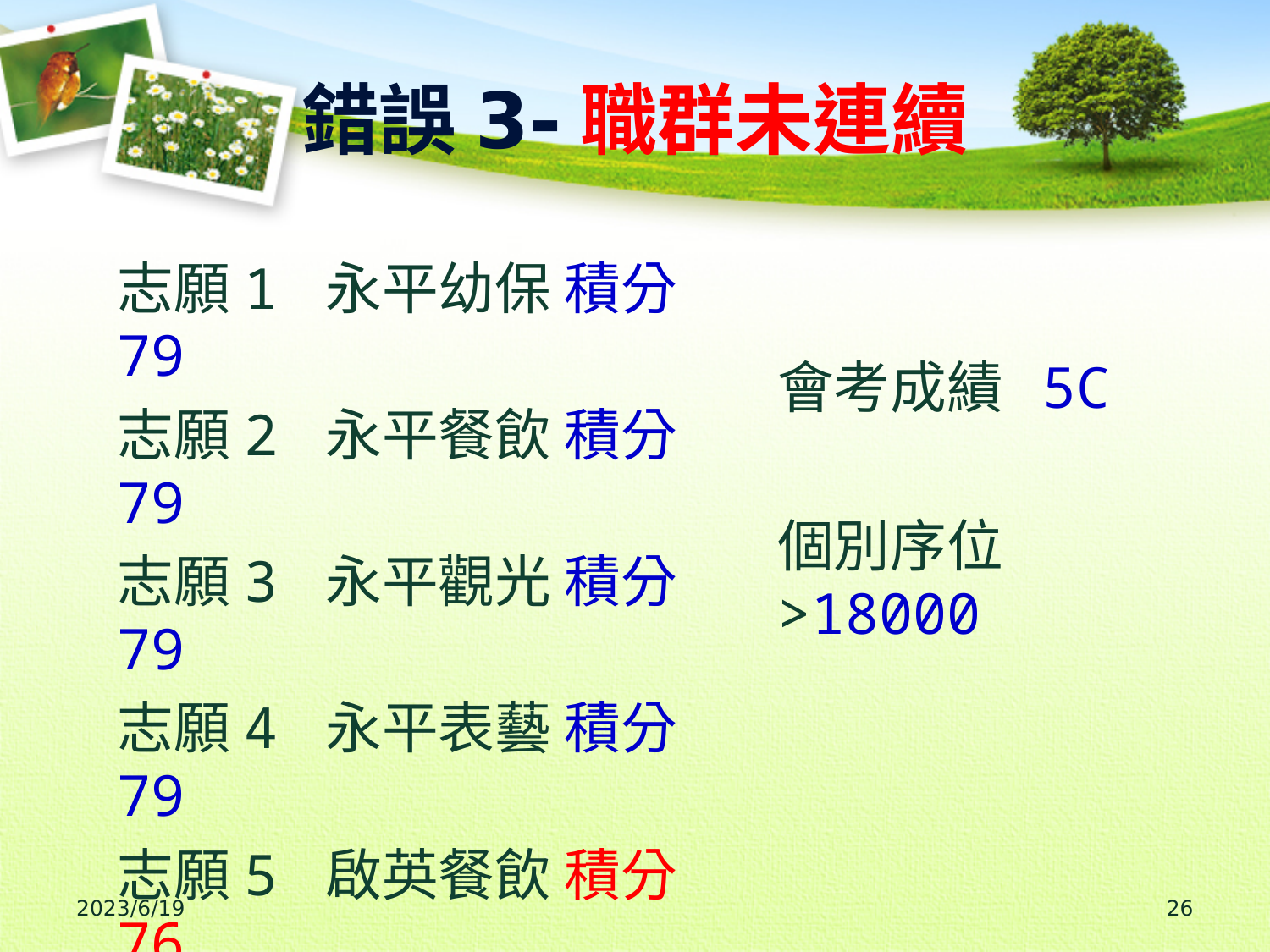

錯誤3-職群未連續
志願1 永平幼保 積分79
志願2 永平餐飲 積分79
志願3 永平觀光 積分79
志願4 永平表藝 積分79
志願5 啟英餐飲 積分76
志願6 啟英表藝 積分76
志願7 啟英造型 積分76
志願8 啟英音樂 積分73

會考成績  5C

個別序位>18000

2023/6/19
26